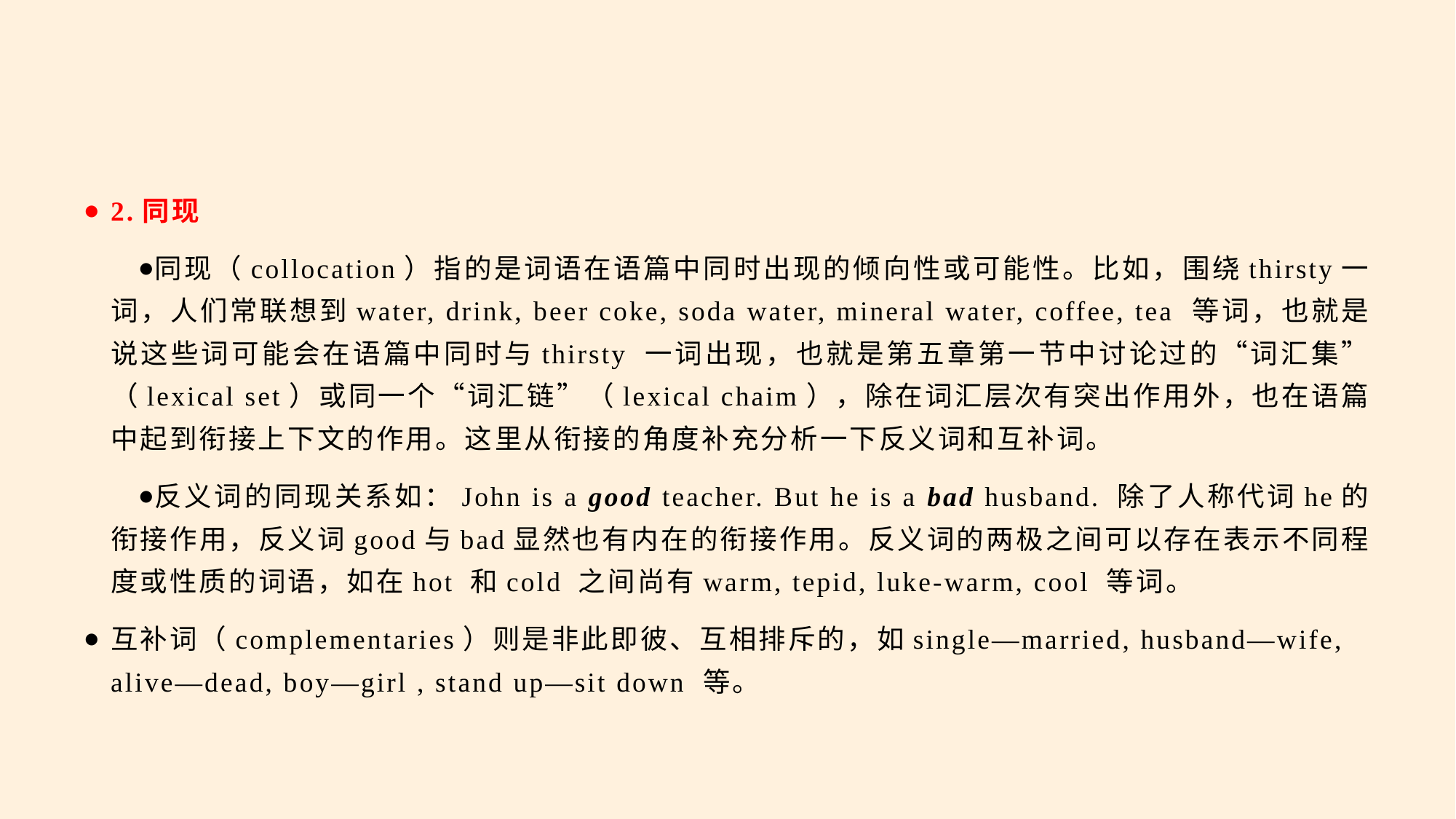

#
2.同现
同现（collocation）指的是词语在语篇中同时出现的倾向性或可能性。比如，围绕thirsty一词，人们常联想到water, drink, beer coke, soda water, mineral water, coffee, tea 等词，也就是说这些词可能会在语篇中同时与thirsty 一词出现，也就是第五章第一节中讨论过的“词汇集”（lexical set）或同一个“词汇链”（lexical chaim），除在词汇层次有突出作用外，也在语篇中起到衔接上下文的作用。这里从衔接的角度补充分析一下反义词和互补词。
反义词的同现关系如：John is a good teacher. But he is a bad husband. 除了人称代词he的衔接作用，反义词good与bad显然也有内在的衔接作用。反义词的两极之间可以存在表示不同程度或性质的词语，如在hot 和cold 之间尚有warm, tepid, luke-warm, cool 等词。
互补词（complementaries）则是非此即彼、互相排斥的，如single—married, husband—wife, alive—dead, boy—girl , stand up—sit down 等。